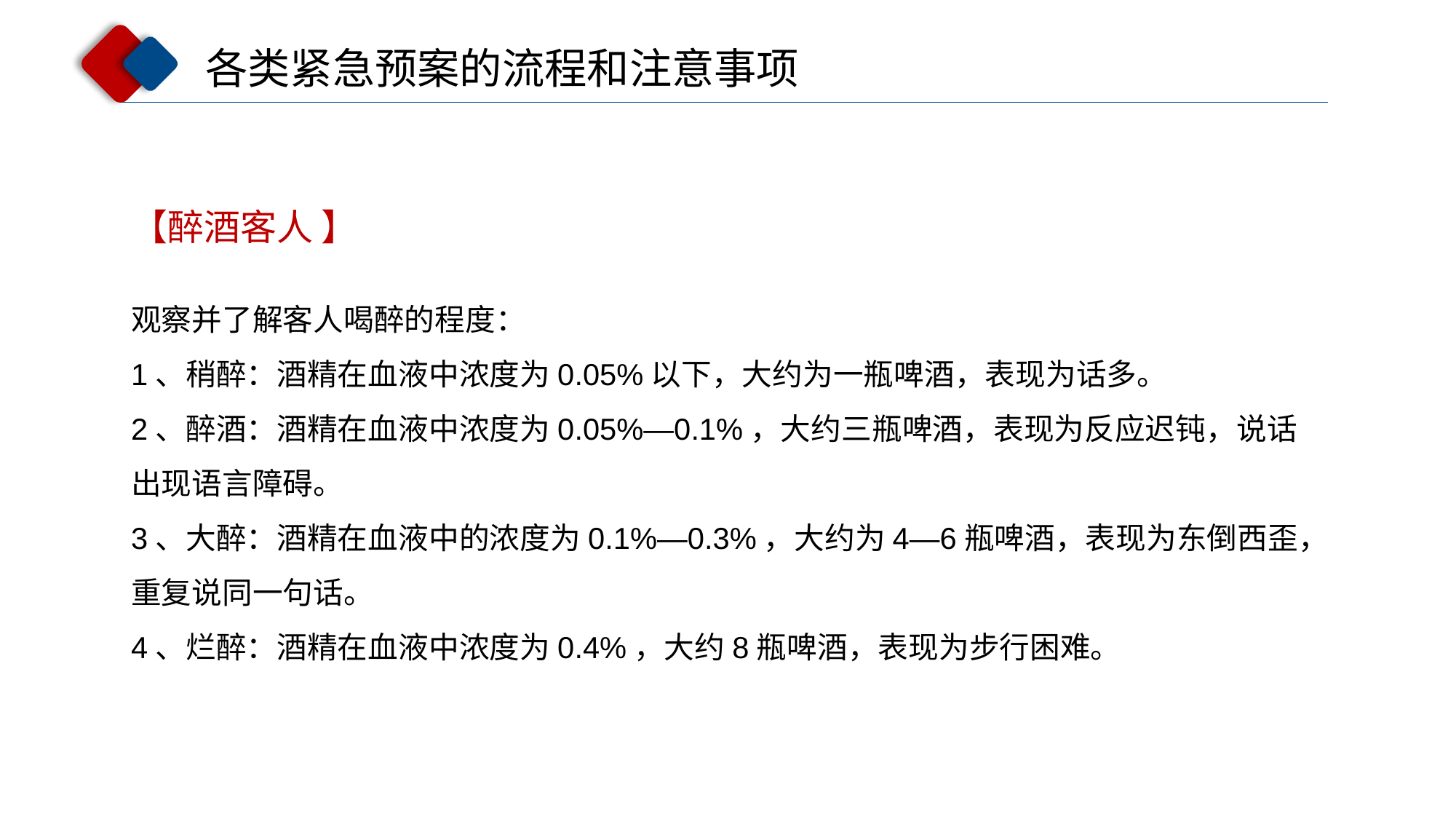

各类紧急预案的流程和注意事项
【醉酒客人 】
观察并了解客人喝醉的程度：
1、稍醉：酒精在血液中浓度为0.05%以下，大约为一瓶啤酒，表现为话多。
2、醉酒：酒精在血液中浓度为0.05%—0.1%，大约三瓶啤酒，表现为反应迟钝，说话出现语言障碍。
3、大醉：酒精在血液中的浓度为0.1%—0.3%，大约为4—6瓶啤酒，表现为东倒西歪，重复说同一句话。
4、烂醉：酒精在血液中浓度为0.4%，大约8瓶啤酒，表现为步行困难。